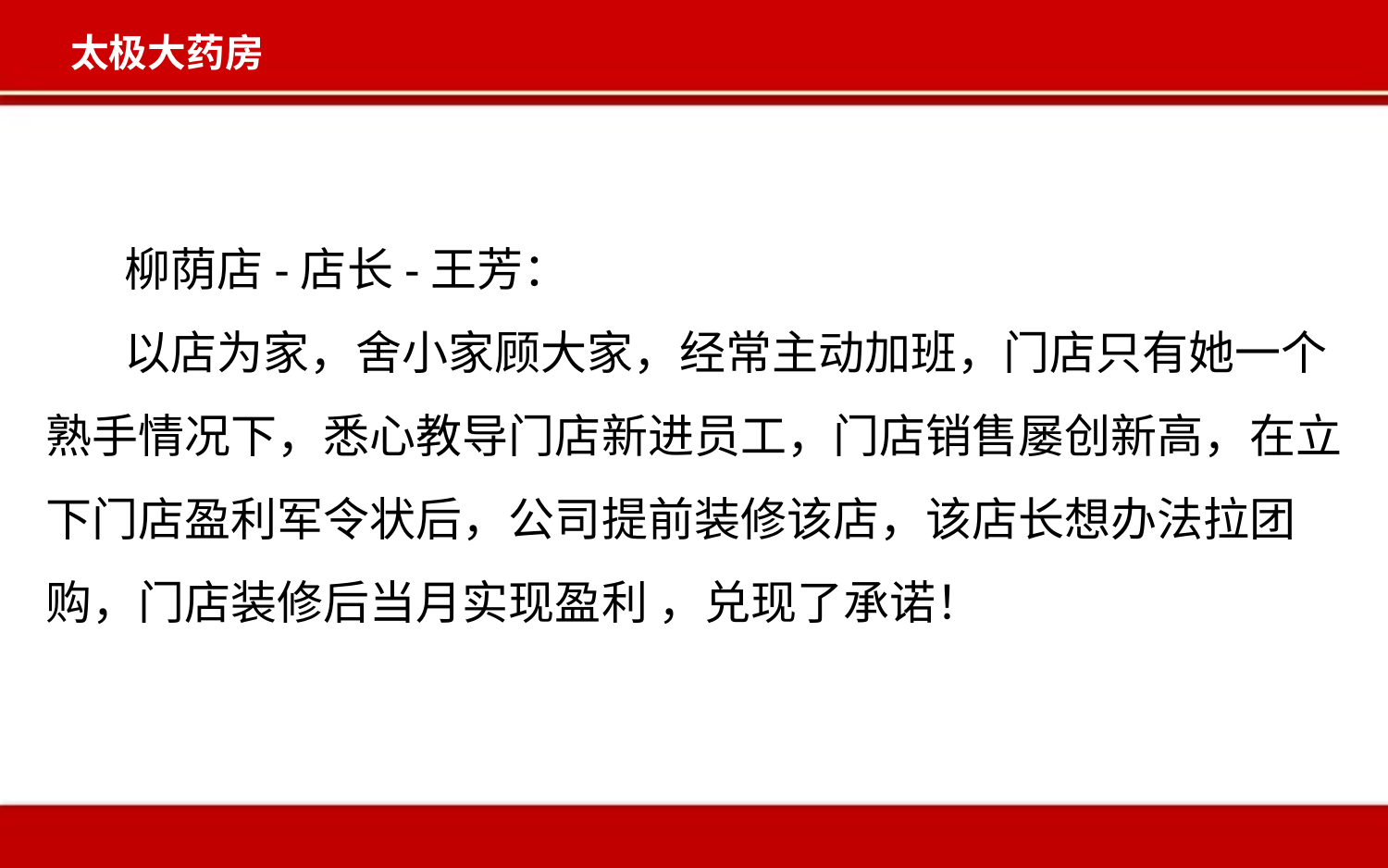

太极大药房
  柳荫店-店长-王芳：
  以店为家，舍小家顾大家，经常主动加班，门店只有她一个熟手情况下，悉心教导门店新进员工，门店销售屡创新高，在立下门店盈利军令状后，公司提前装修该店，该店长想办法拉团购，门店装修后当月实现盈利 ，兑现了承诺！